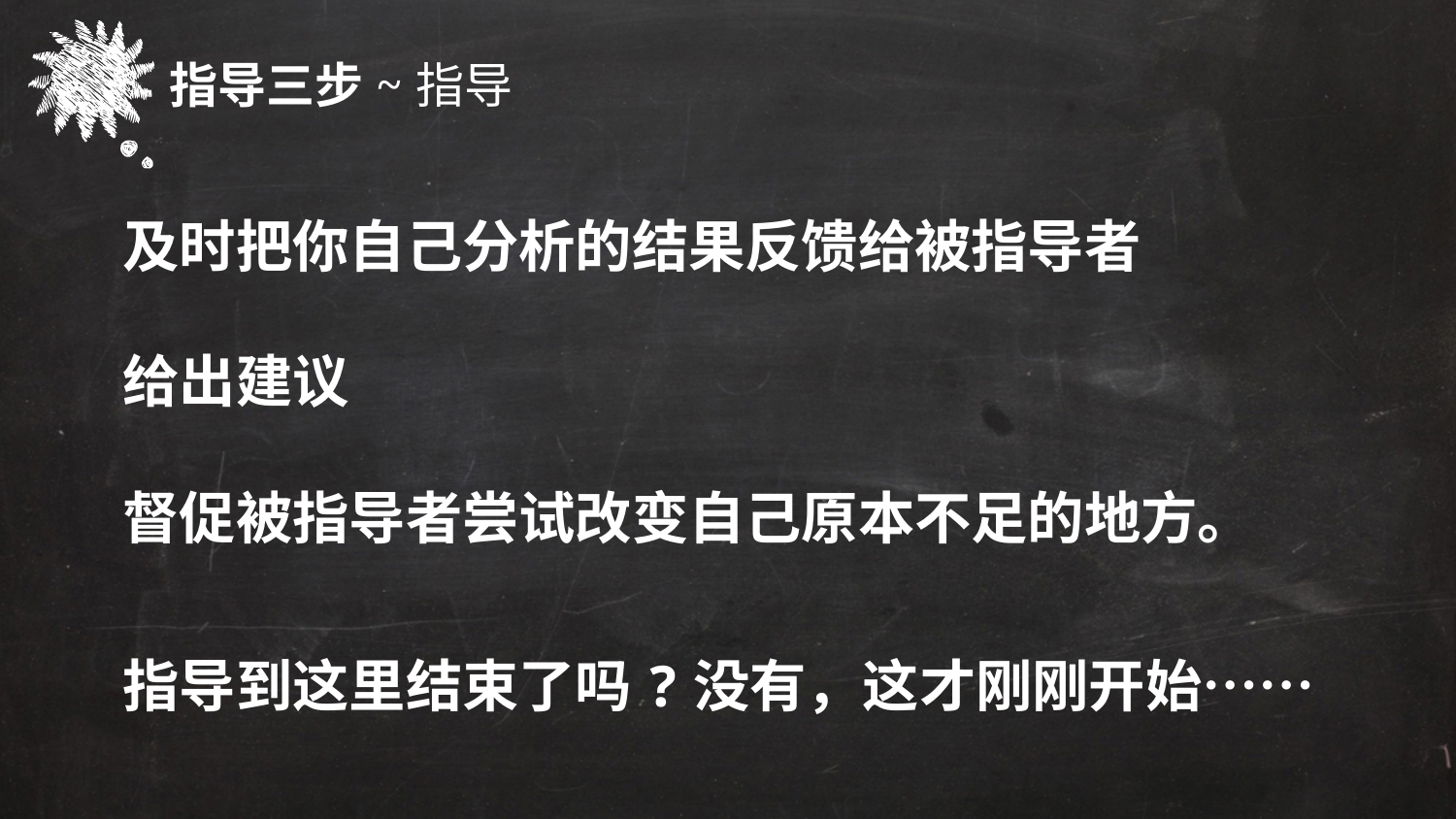

指导三步~指导
及时把你自己分析的结果反馈给被指导者

给出建议

督促被指导者尝试改变自己原本不足的地方。
指导到这里结束了吗?没有，这才刚刚开始……